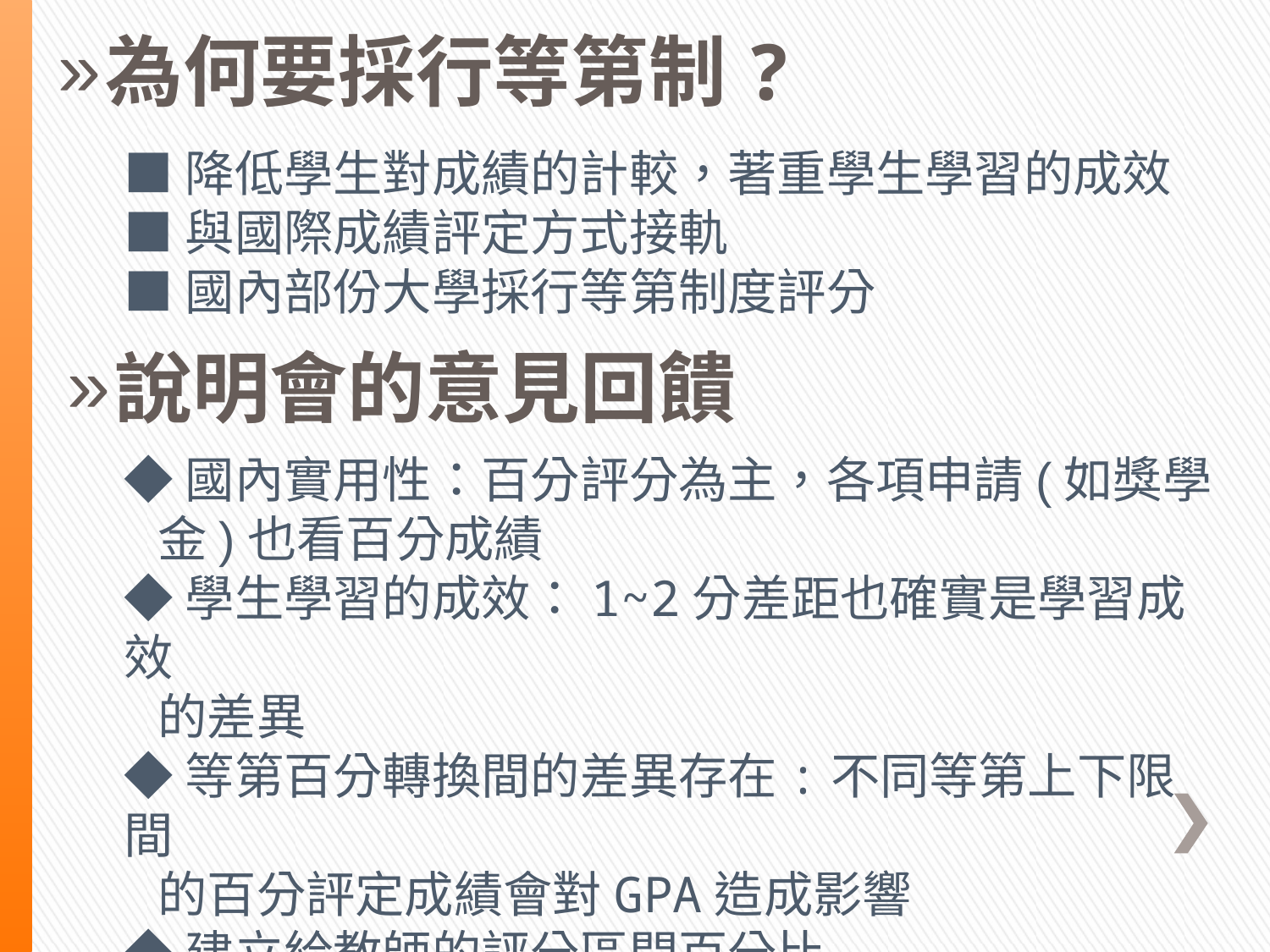

為何要採行等第制?
■降低學生對成績的計較，著重學生學習的成效
■與國際成績評定方式接軌
■國內部份大學採行等第制度評分
說明會的意見回饋
◆國內實用性：百分評分為主，各項申請(如獎學
  金)也看百分成績
◆學生學習的成效：1~2分差距也確實是學習成效
  的差異
◆等第百分轉換間的差異存在:不同等第上下限間
  的百分評定成績會對GPA造成影響
◆建立給教師的評分區間百分比